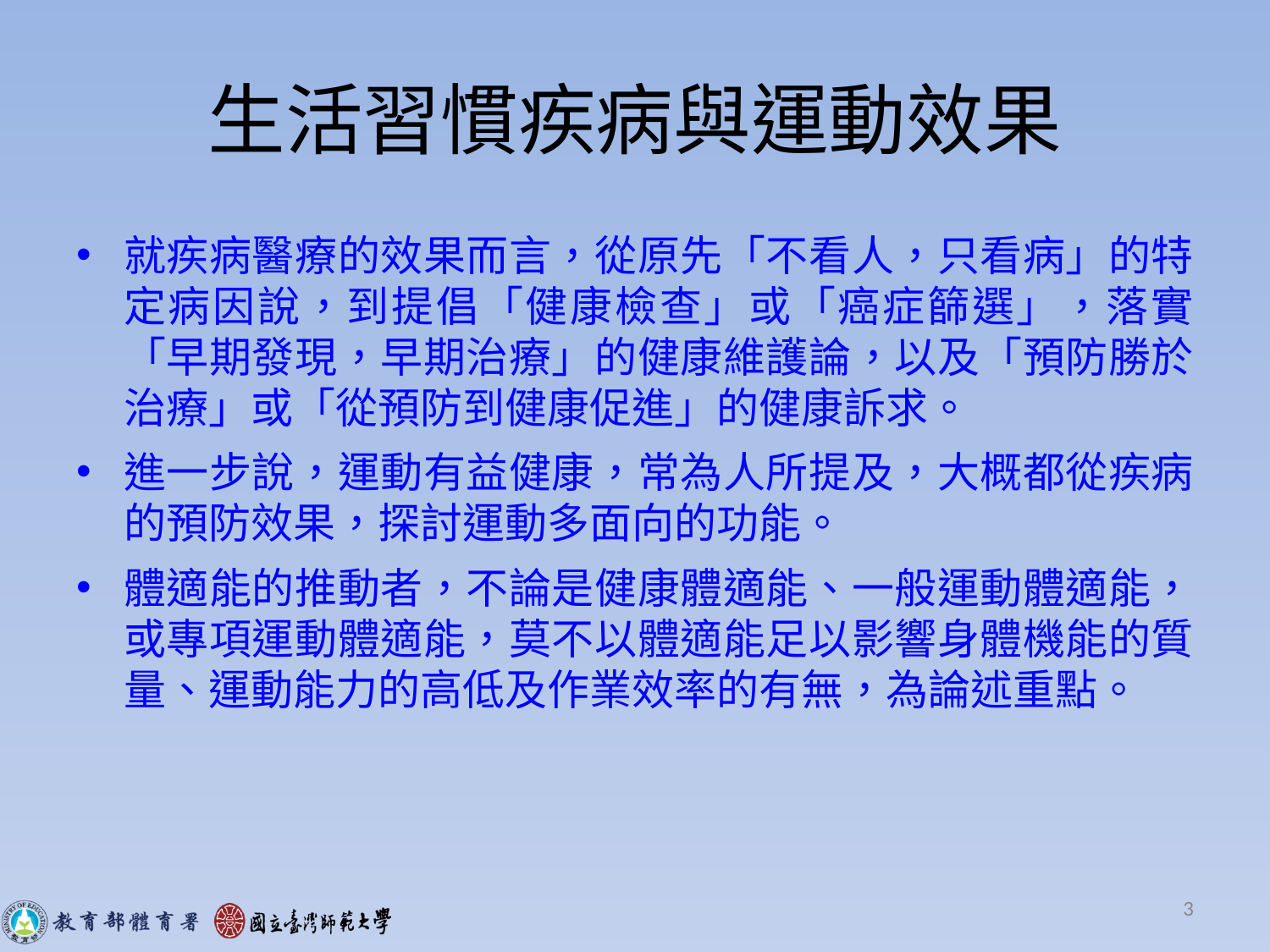

# 生活習慣疾病與運動效果
就疾病醫療的效果而言，從原先「不看人，只看病」的特定病因說，到提倡「健康檢查」或「癌症篩選」，落實「早期發現，早期治療」的健康維護論，以及「預防勝於治療」或「從預防到健康促進」的健康訴求。
進一步說，運動有益健康，常為人所提及，大概都從疾病的預防效果，探討運動多面向的功能。
體適能的推動者，不論是健康體適能、一般運動體適能，或專項運動體適能，莫不以體適能足以影響身體機能的質量、運動能力的高低及作業效率的有無，為論述重點。
3